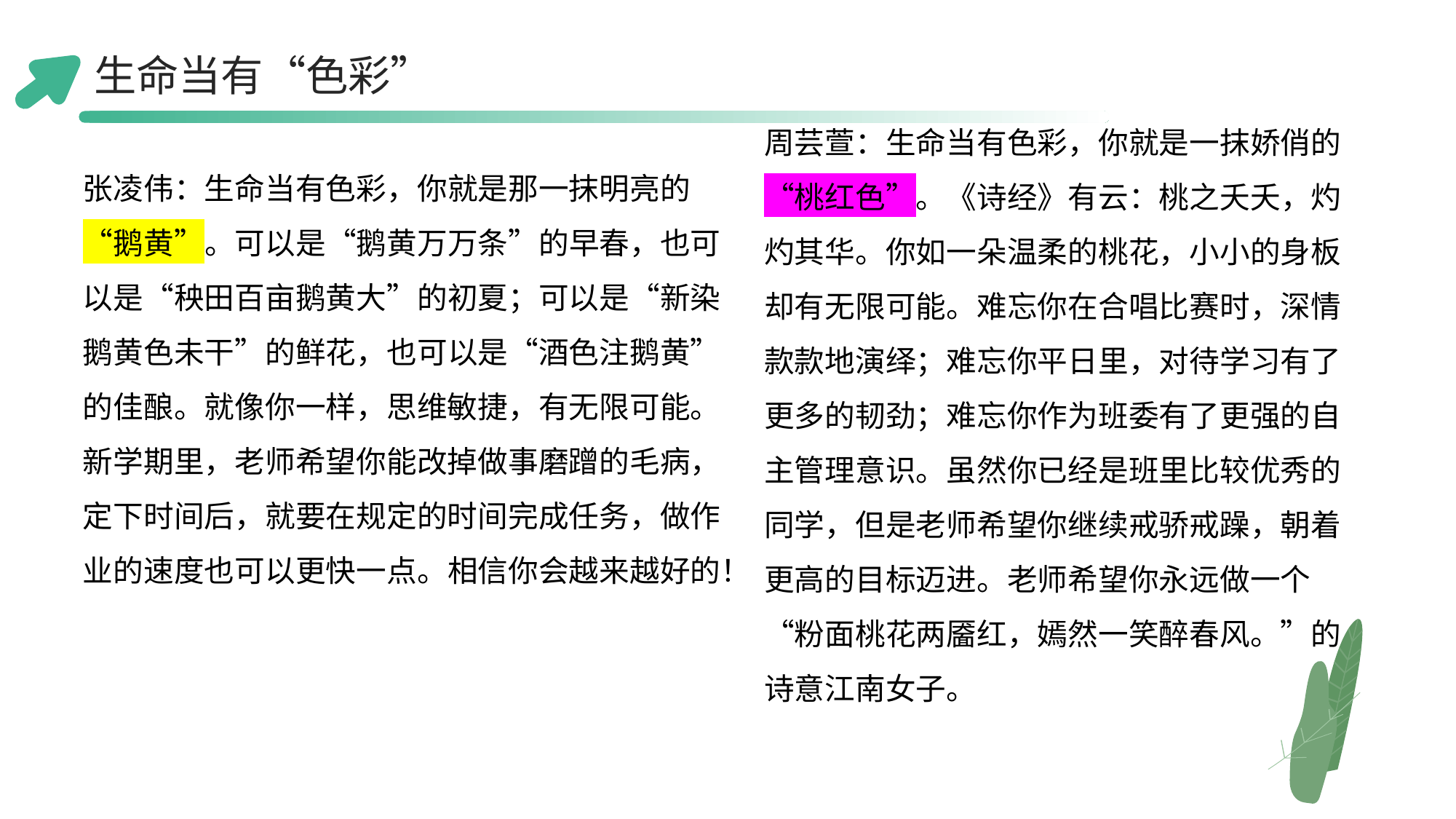

生命当有“色彩”

周芸萱：生命当有色彩，你就是一抹娇俏的“桃红色”。《诗经》有云：桃之夭夭，灼灼其华。你如一朵温柔的桃花，小小的身板却有无限可能。难忘你在合唱比赛时，深情款款地演绎；难忘你平日里，对待学习有了更多的韧劲；难忘你作为班委有了更强的自主管理意识。虽然你已经是班里比较优秀的同学，但是老师希望你继续戒骄戒躁，朝着更高的目标迈进。老师希望你永远做一个“粉面桃花两靥红，嫣然一笑醉春风。”的诗意江南女子。
张凌伟：生命当有色彩，你就是那一抹明亮的“鹅黄”。可以是“鹅黄万万条”的早春，也可以是“秧田百亩鹅黄大”的初夏；可以是“新染鹅黄色未干”的鲜花，也可以是“酒色注鹅黄”的佳酿。就像你一样，思维敏捷，有无限可能。新学期里，老师希望你能改掉做事磨蹭的毛病，定下时间后，就要在规定的时间完成任务，做作业的速度也可以更快一点。相信你会越来越好的！